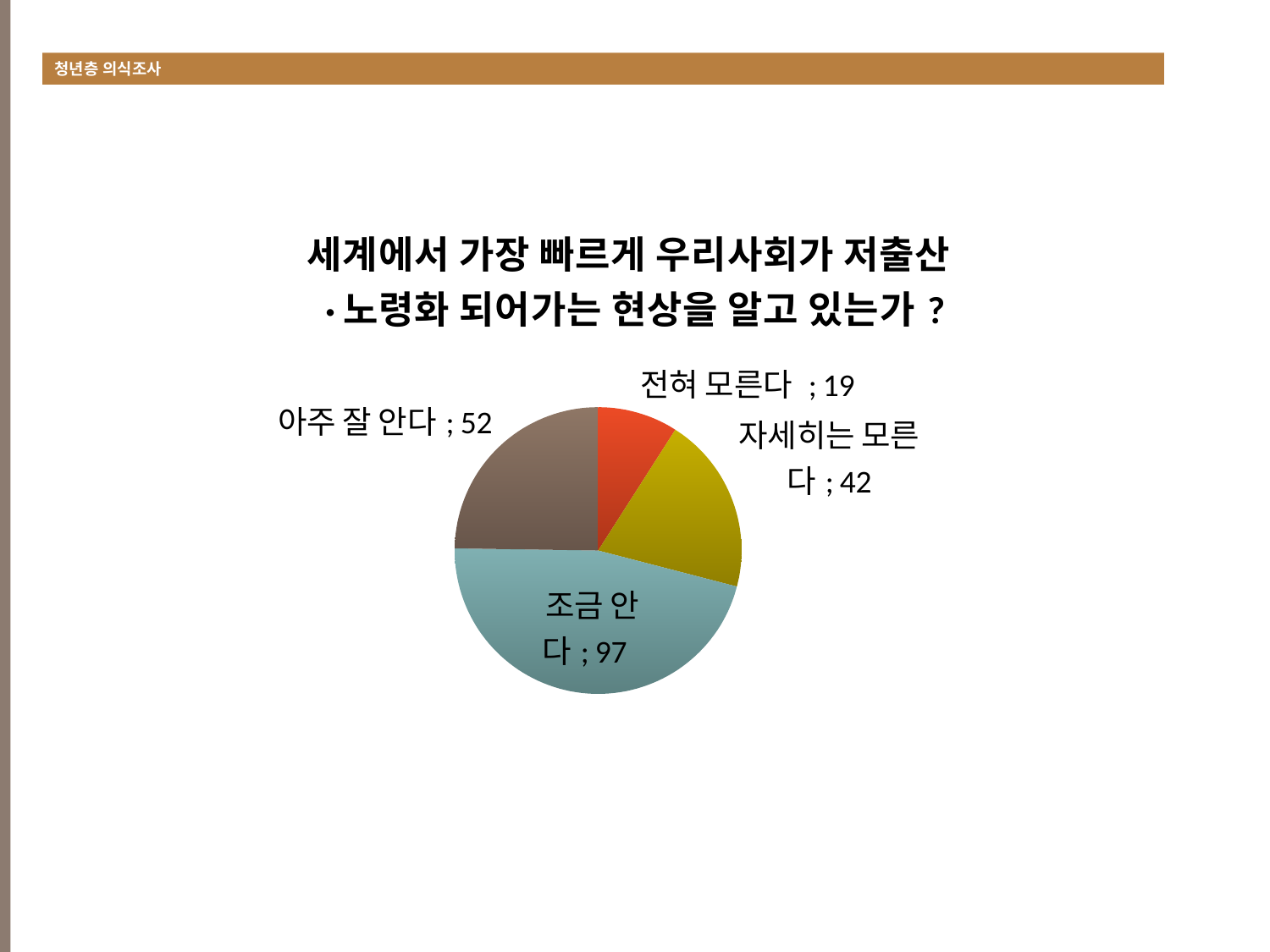

청년층 의식조사

#

### Chart:

| Category | 세계에서 가장 빠르게 우리사회가 저출산·노령화 되어가는 현상을 알고 있는가? |
|---|---|
| 전혀 모른다  | 19.0 |
| 자세히는 모른다 | 42.0 |
|  조금 안다 | 97.0 |
| 아주 잘 안다 | 52.0 |